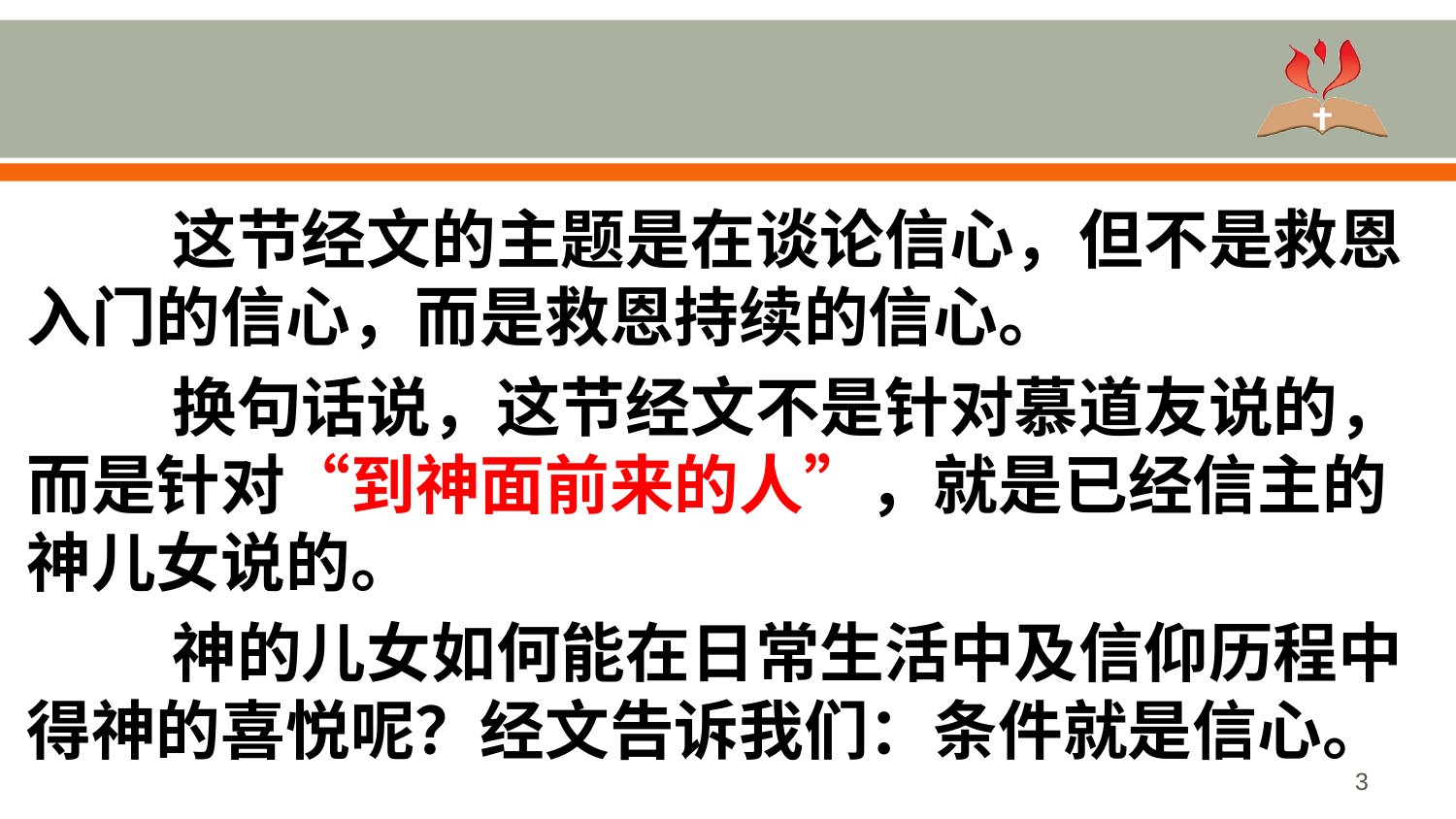

这节经文的主题是在谈论信心，但不是救恩入门的信心，而是救恩持续的信心。
	换句话说，这节经文不是针对慕道友说的，而是针对“到神面前来的人”，就是已经信主的神儿女说的。
	神的儿女如何能在日常生活中及信仰历程中得神的喜悦呢？经文告诉我们：条件就是信心。
3